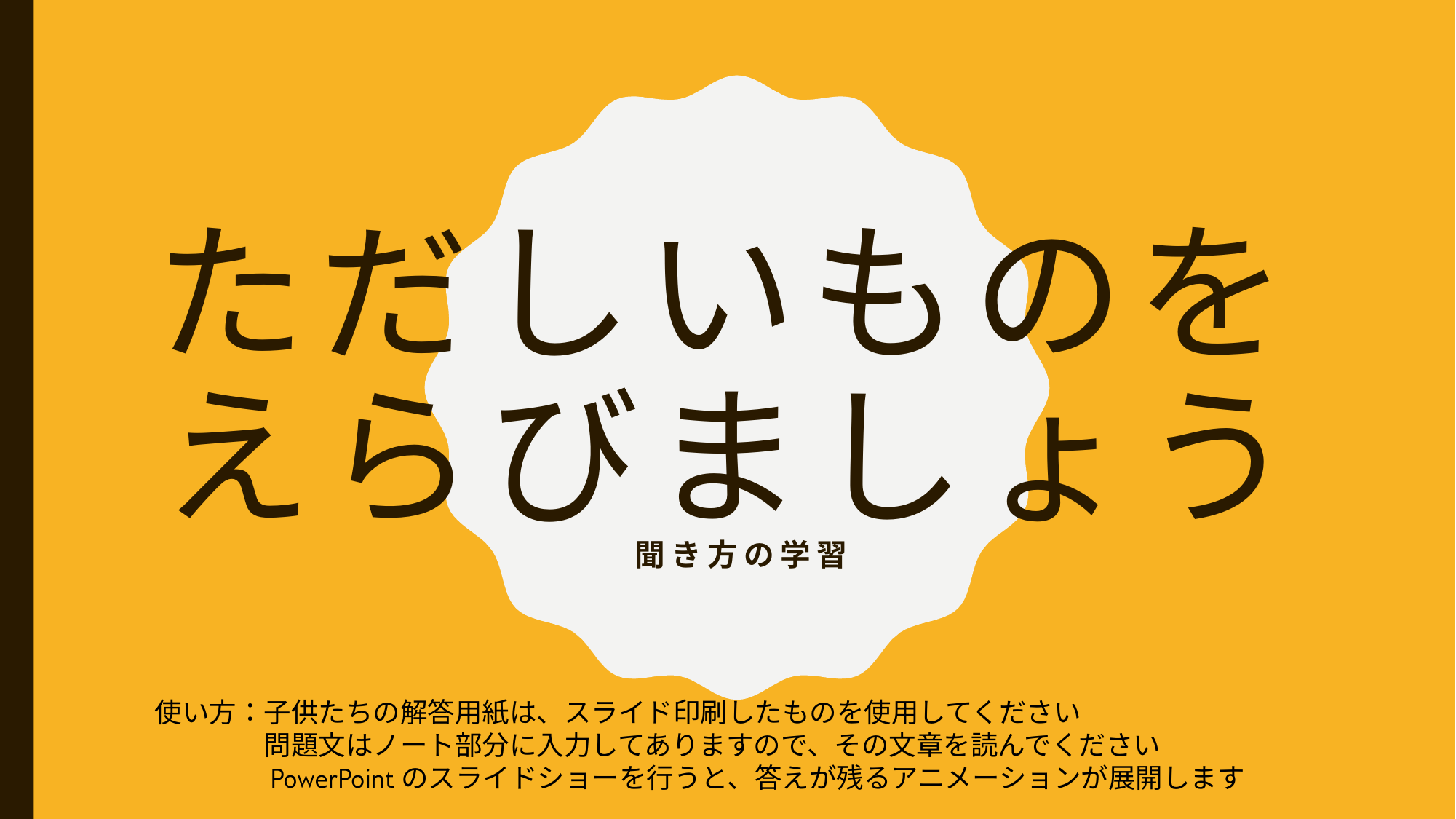

# ただしいものを えらびましょう
聞き方の学習
使い方：子供たちの解答用紙は、スライド印刷したものを使用してください
　　　　問題文はノート部分に入力してありますので、その文章を読んでください
　　　　PowerPointのスライドショーを行うと、答えが残るアニメーションが展開します